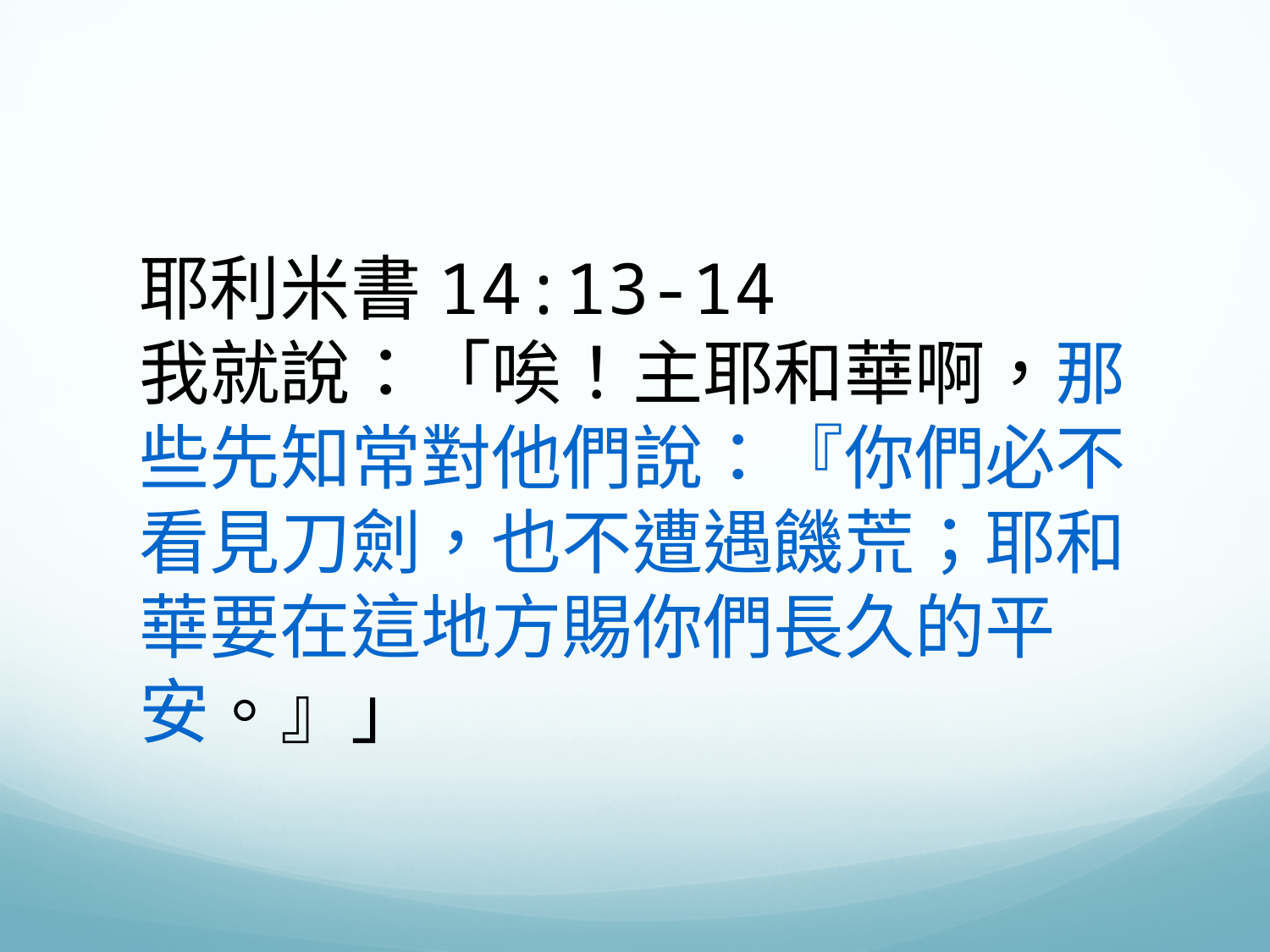

耶利米書14:13-14
我就說：「唉！主耶和華啊，那些先知常對他們說：『你們必不看見刀劍，也不遭遇饑荒；耶和華要在這地方賜你們長久的平安。』」